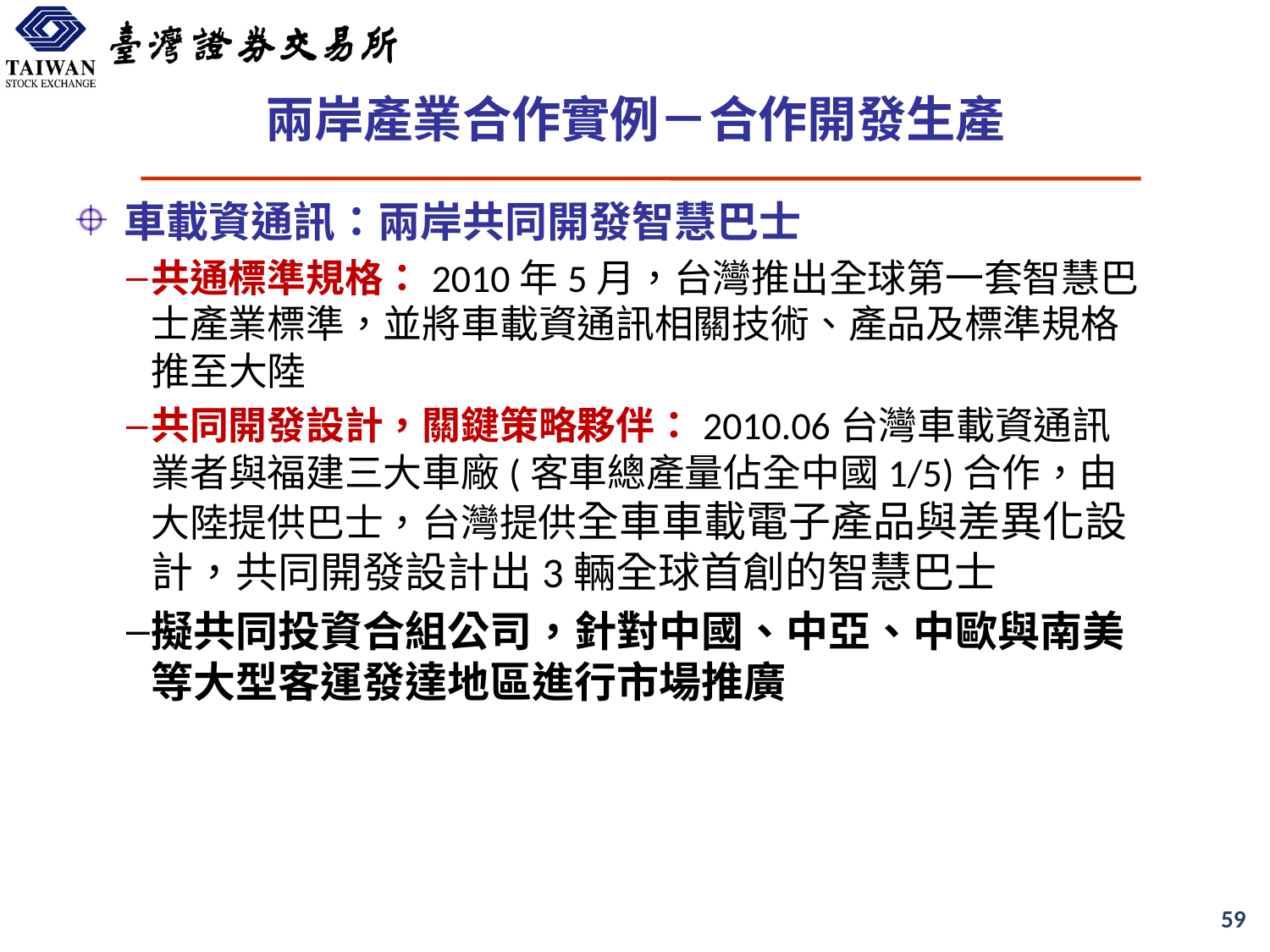

# 兩岸產業合作實例－合作開發生產
車載資通訊：兩岸共同開發智慧巴士
共通標準規格：2010年5月，台灣推出全球第一套智慧巴士產業標準，並將車載資通訊相關技術、產品及標準規格推至大陸
共同開發設計，關鍵策略夥伴：2010.06台灣車載資通訊業者與福建三大車廠(客車總產量佔全中國1/5)合作，由大陸提供巴士，台灣提供全車車載電子產品與差異化設計，共同開發設計出3輛全球首創的智慧巴士
擬共同投資合組公司，針對中國、中亞、中歐與南美等大型客運發達地區進行市場推廣

59